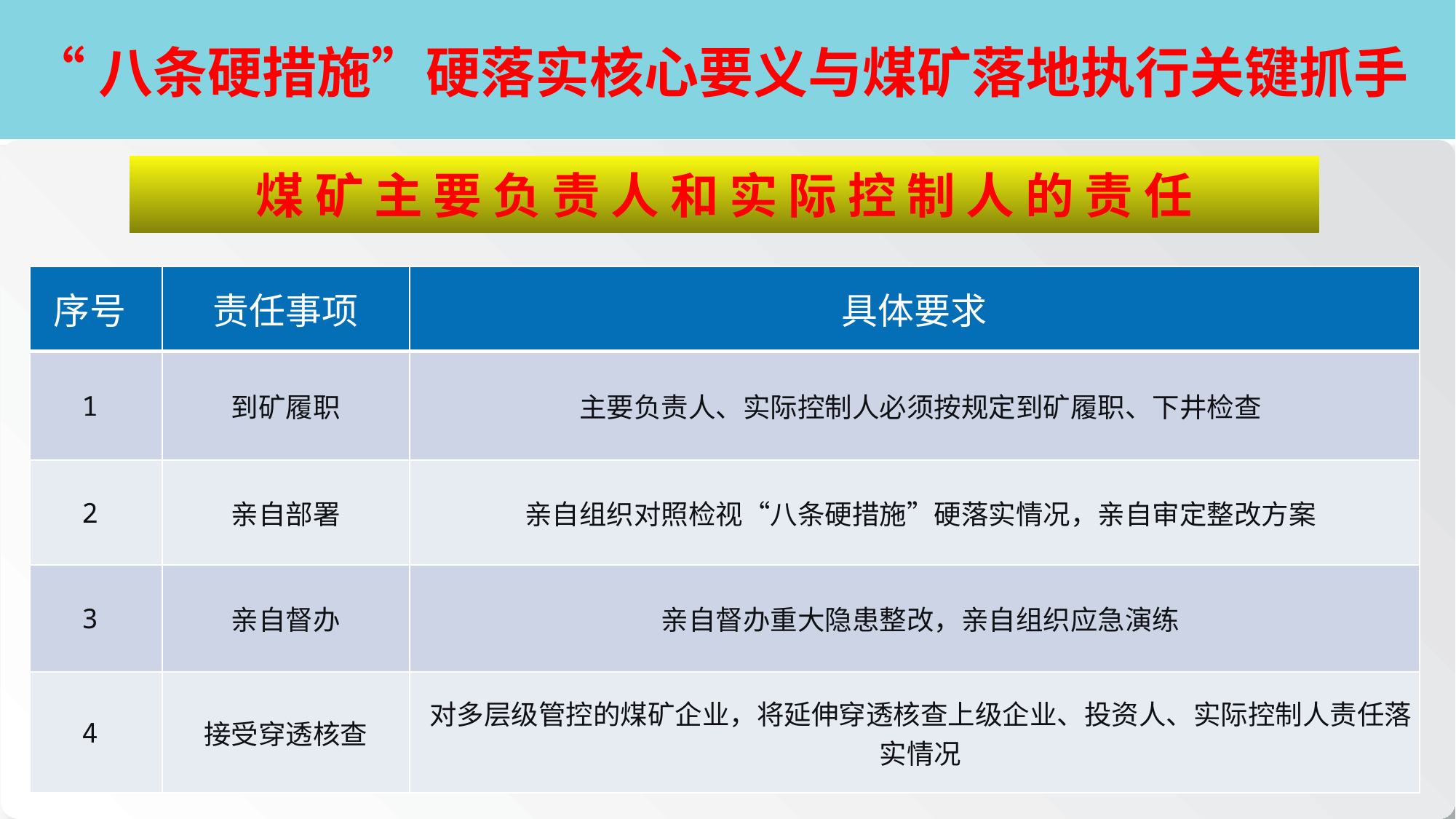

# “八条硬措施”硬落实核心要义与煤矿落地执行关键抓手

煤矿主要负责人和实际控制人的责任
| 序号 | 责任事项 | 具体要求 |
| --- | --- | --- |
| 1 | 到矿履职 | 主要负责人、实际控制人必须按规定到矿履职、下井检查 |
| 2 | 亲自部署 | 亲自组织对照检视“八条硬措施”硬落实情况，亲自审定整改方案 |
| 3 | 亲自督办 | 亲自督办重大隐患整改，亲自组织应急演练 |
| 4 | 接受穿透核查 | 对多层级管控的煤矿企业，将延伸穿透核查上级企业、投资人、实际控制人责任落实情况 |